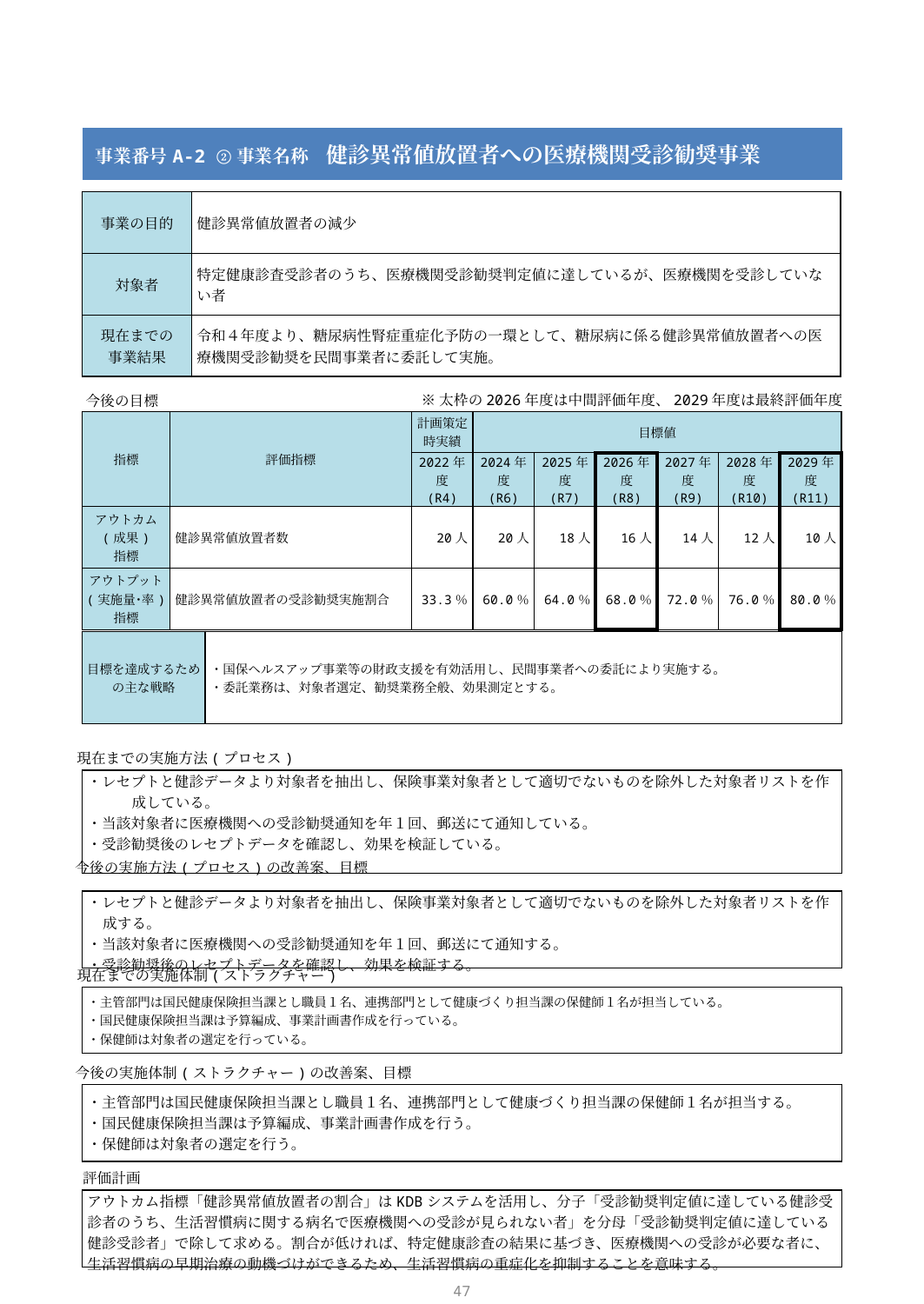

| 事業番号A-2 ②事業名称　健診異常値放置者への医療機関受診勧奨事業 |
| --- |
| 事業の目的 | 健診異常値放置者の減少 |
| --- | --- |
| 対象者 | 特定健康診査受診者のうち、医療機関受診勧奨判定値に達しているが、医療機関を受診していない者 |
| 現在までの 事業結果 | 令和４年度より、糖尿病性腎症重症化予防の一環として、糖尿病に係る健診異常値放置者への医療機関受診勧奨を民間事業者に委託して実施。 |
※太枠の2026年度は中間評価年度、2029年度は最終評価年度
今後の目標
| 指標 | 評価指標 | 計画策定 時実績 | 目標値 |  |  |  |  |  |
| --- | --- | --- | --- | --- | --- | --- | --- | --- |
|  |  | 2022年度 (R4) | 2024年度 (R6) | 2025年度 (R7) | 2026年度 (R8) | 2027年度 (R9) | 2028年度 (R10) | 2029年度 (R11) |
| アウトカム (成果) 指標 | 健診異常値放置者数 | 20人 | 20人 | 18人 | 16人 | 14人 | 12人 | 10人 |
| アウトプット (実施量･率) 指標 | 健診異常値放置者の受診勧奨実施割合 | 33.3％ | 60.0％ | 64.0％ | 68.0％ | 72.0％ | 76.0％ | 80.0％ |
| 目標を達成するため の主な戦略 | ・国保ヘルスアップ事業等の財政支援を有効活用し、民間事業者への委託により実施する。 ・委託業務は、対象者選定、勧奨業務全般、効果測定とする。 |
| --- | --- |
現在までの実施方法(プロセス)
| ・レセプトと健診データより対象者を抽出し、保険事業対象者として適切でないものを除外した対象者リストを作　　成している。 ・当該対象者に医療機関への受診勧奨通知を年１回、郵送にて通知している。 ・受診勧奨後のレセプトデータを確認し、効果を検証している。 |
| --- |
今後の実施方法(プロセス)の改善案、目標
| ・レセプトと健診データより対象者を抽出し、保険事業対象者として適切でないものを除外した対象者リストを作成する。 ・当該対象者に医療機関への受診勧奨通知を年１回、郵送にて通知する。 ・受診勧奨後のレセプトデータを確認し、効果を検証する。 |
| --- |
現在までの実施体制(ストラクチャー)
| ・主管部門は国民健康保険担当課とし職員１名、連携部門として健康づくり担当課の保健師１名が担当している。 ・国民健康保険担当課は予算編成、事業計画書作成を行っている。 ・保健師は対象者の選定を行っている。 |
| --- |
今後の実施体制(ストラクチャー)の改善案、目標
| ・主管部門は国民健康保険担当課とし職員１名、連携部門として健康づくり担当課の保健師１名が担当する。 ・国民健康保険担当課は予算編成、事業計画書作成を行う。 ・保健師は対象者の選定を行う。 |
| --- |
評価計画
| アウトカム指標「健診異常値放置者の割合」はKDBシステムを活用し、分子「受診勧奨判定値に達している健診受診者のうち、生活習慣病に関する病名で医療機関への受診が見られない者」を分母「受診勧奨判定値に達している健診受診者」で除して求める。割合が低ければ、特定健康診査の結果に基づき、医療機関への受診が必要な者に、生活習慣病の早期治療の動機づけができるため、生活習慣病の重症化を抑制することを意味する。 |
| --- |
47